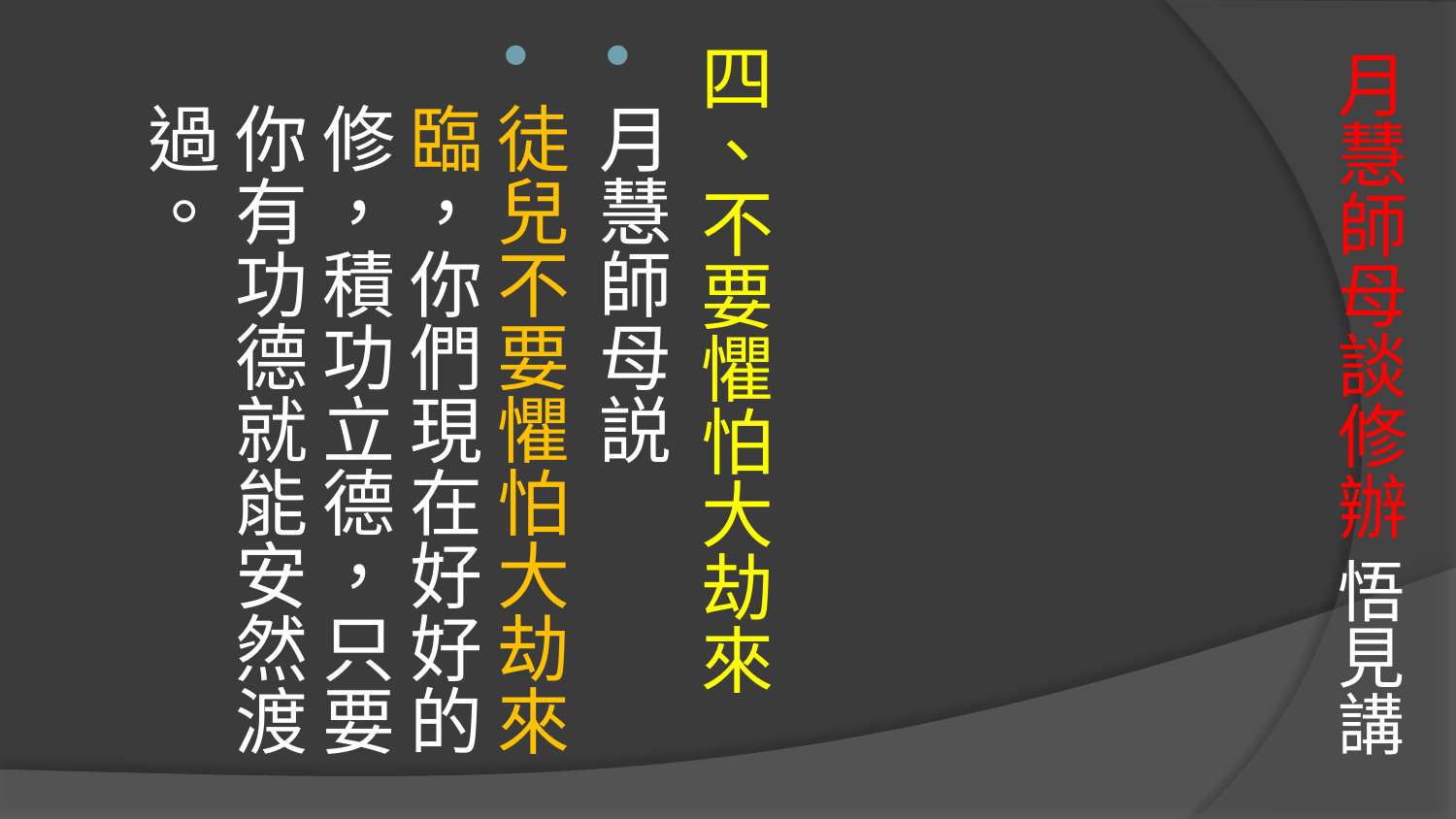

# 月慧師母談修辦 悟見講
四、不要懼怕大劫來
月慧師母説
徒兒不要懼怕大劫來臨，你們現在好好的修，積功立德，只要你有功德就能安然渡過。